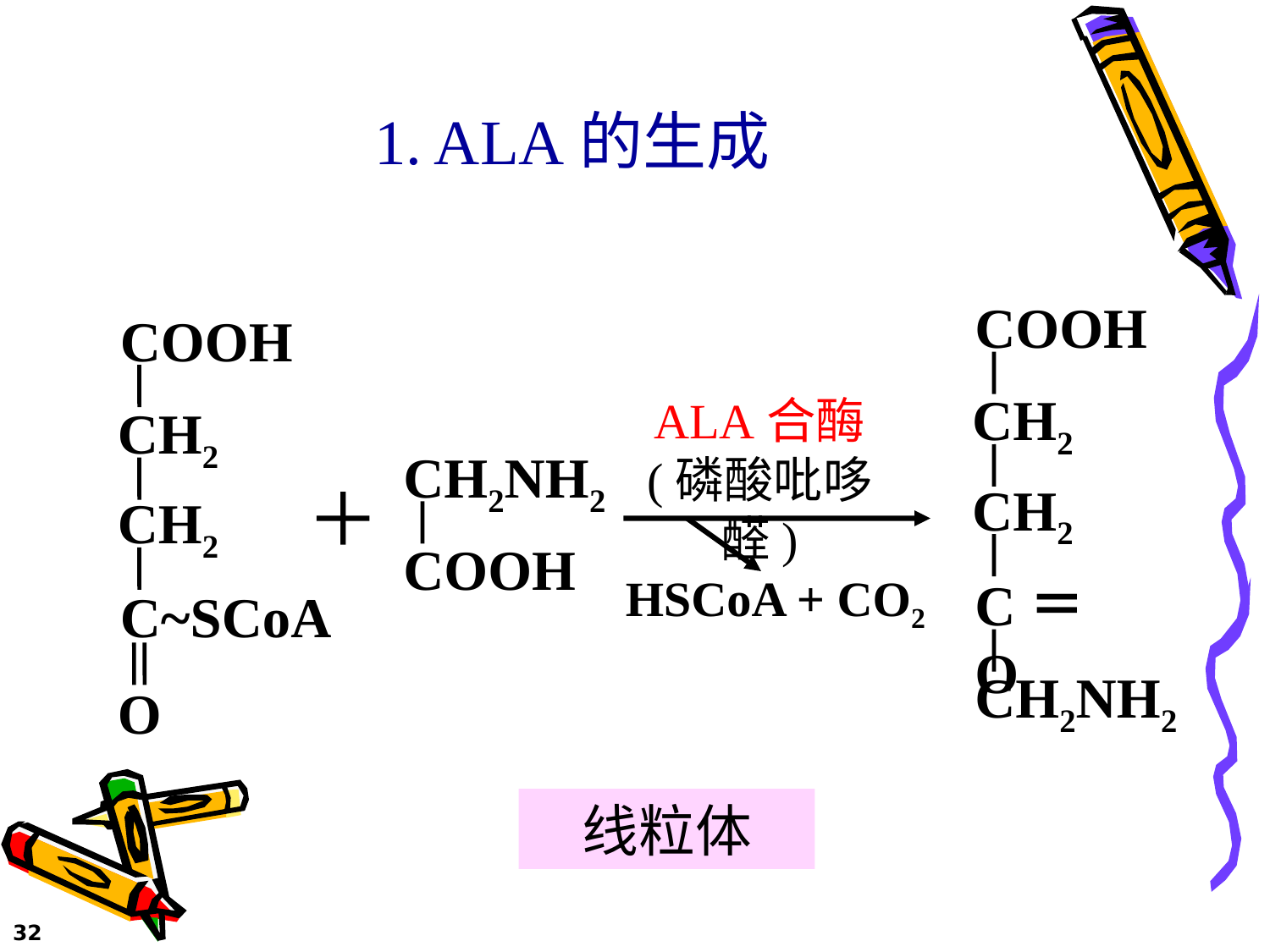

# 1. ALA的生成
COOH
COOH

CH2
ALA合酶 (磷酸吡哆醛)
CH2
CH2NH2

CH2
CH2

COOH

HSCoA + CO2
C＝O
C~SCoA

CH2NH2
O
线粒体
32